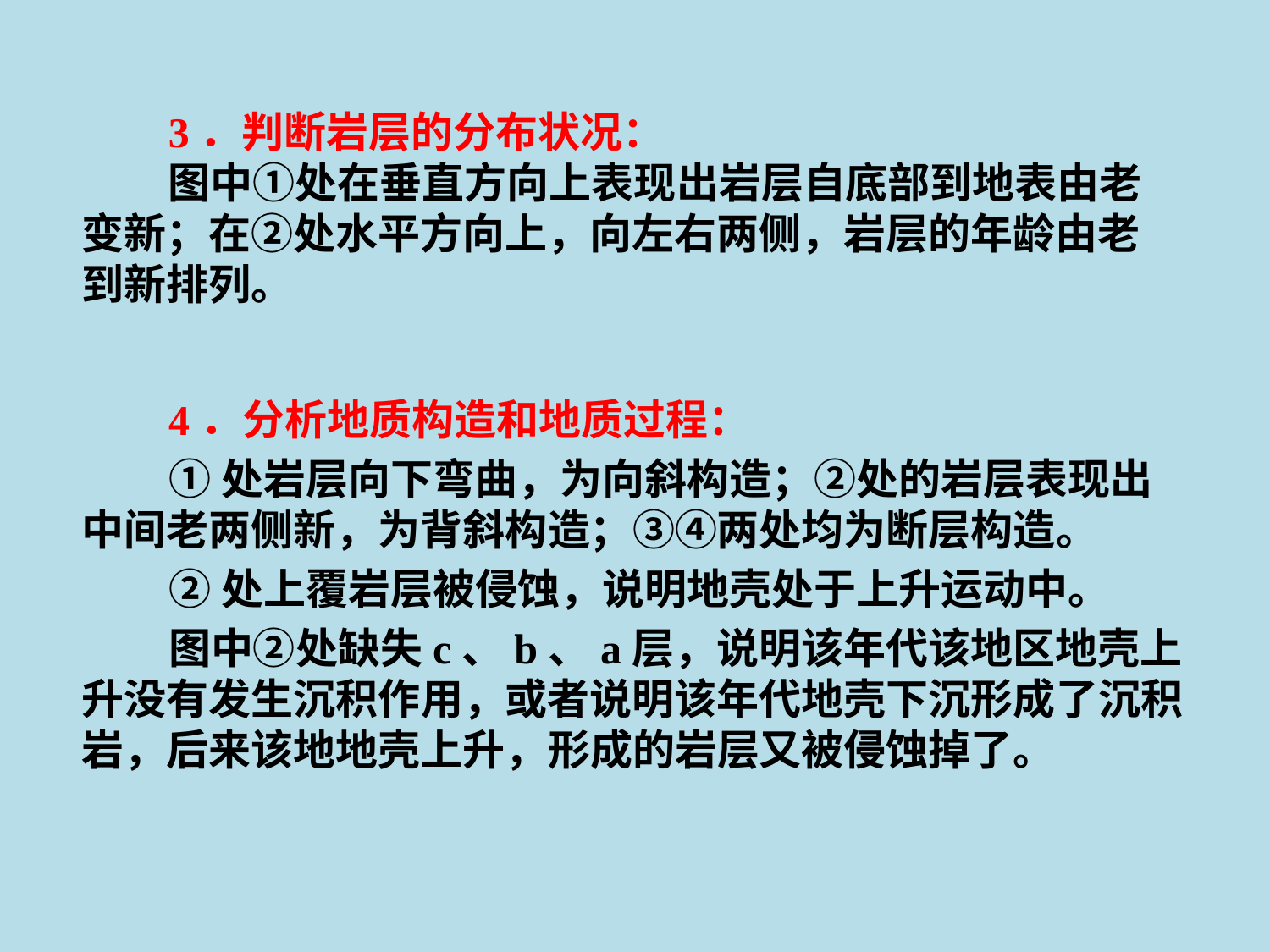

3．判断岩层的分布状况：
图中①处在垂直方向上表现出岩层自底部到地表由老变新；在②处水平方向上，向左右两侧，岩层的年龄由老到新排列。
4．分析地质构造和地质过程：
①处岩层向下弯曲，为向斜构造；②处的岩层表现出中间老两侧新，为背斜构造；③④两处均为断层构造。
②处上覆岩层被侵蚀，说明地壳处于上升运动中。
图中②处缺失c、b、a层，说明该年代该地区地壳上升没有发生沉积作用，或者说明该年代地壳下沉形成了沉积岩，后来该地地壳上升，形成的岩层又被侵蚀掉了。